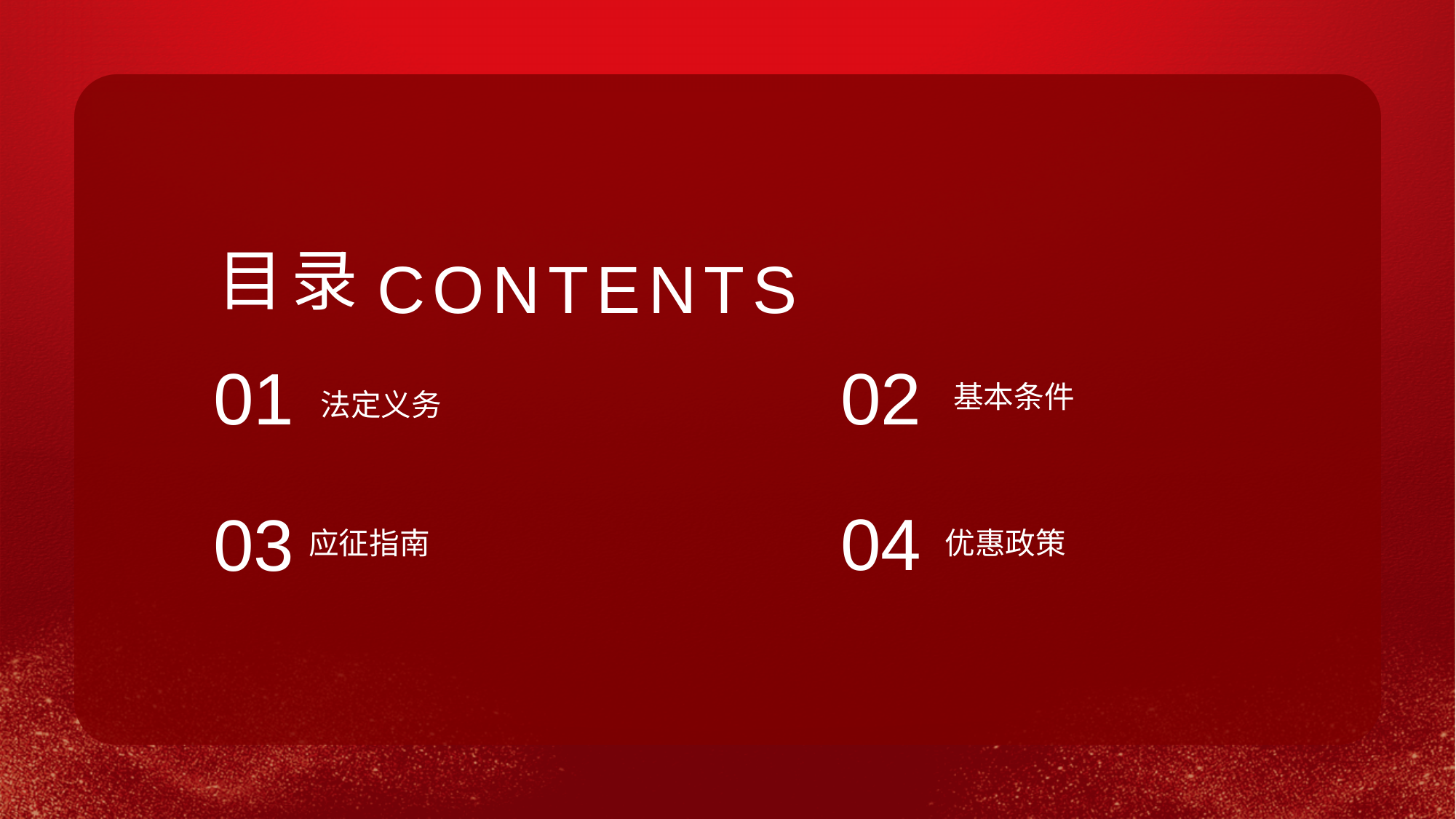

目录
CONTENTS
01
02
基本条件
法定义务
04
03
应征指南
优惠政策